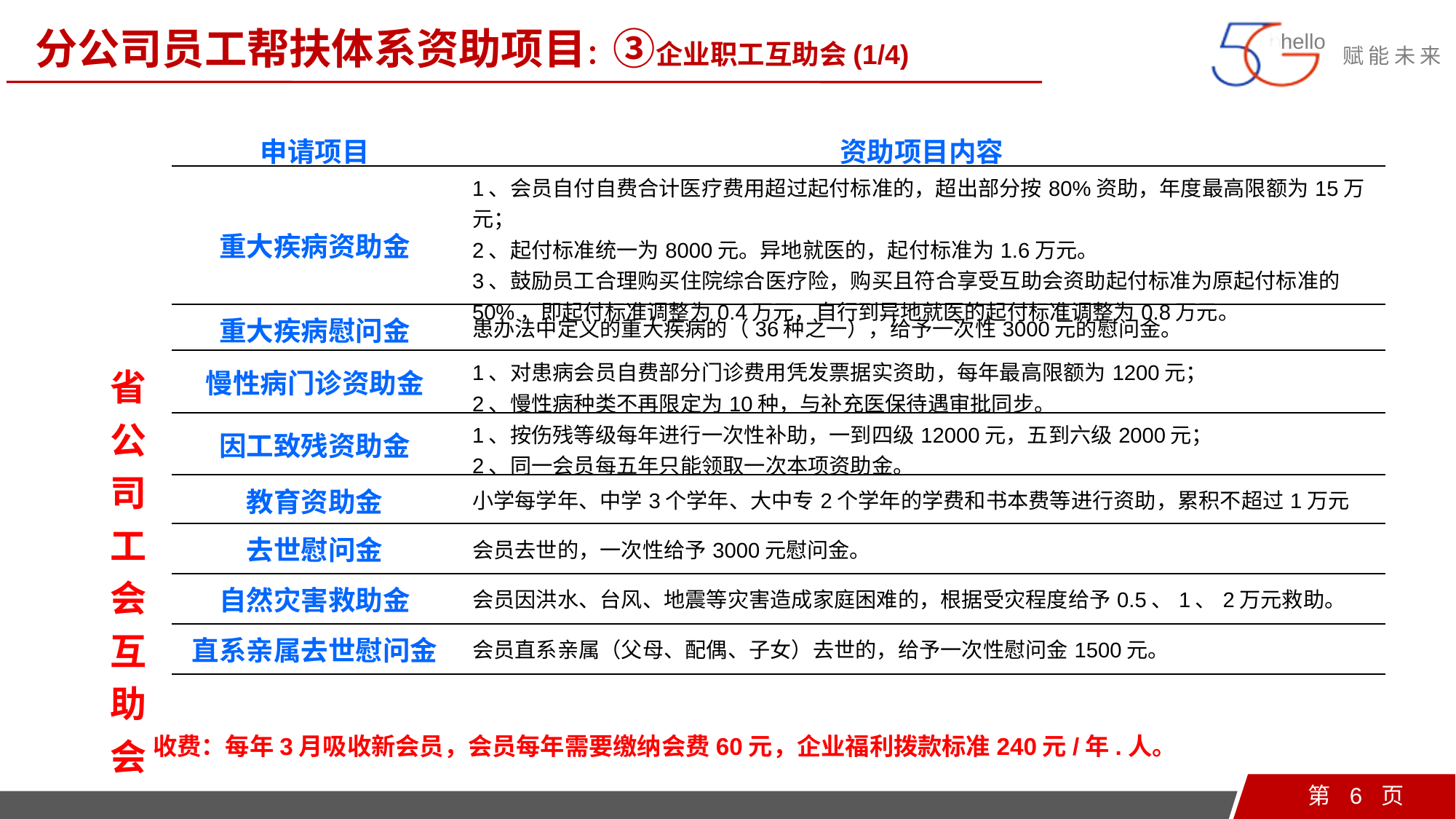

分公司员工帮扶体系资助项目：③企业职工互助会(1/4)
| 省公司工会互助会 | 申请项目 | 资助项目内容 |
| --- | --- | --- |
|  | 重大疾病资助金 | 1、会员自付自费合计医疗费用超过起付标准的，超出部分按80%资助，年度最高限额为15万元； 2、起付标准统一为8000元。异地就医的，起付标准为1.6万元。 3、鼓励员工合理购买住院综合医疗险，购买且符合享受互助会资助起付标准为原起付标准的50%，即起付标准调整为0.4万元，自行到异地就医的起付标准调整为0.8万元。 |
|  | 重大疾病慰问金 | 患办法中定义的重大疾病的（36种之一），给予一次性3000元的慰问金。 |
|  | 慢性病门诊资助金 | 1、对患病会员自费部分门诊费用凭发票据实资助，每年最高限额为1200元； 2、慢性病种类不再限定为10种，与补充医保待遇审批同步。 |
|  | 因工致残资助金 | 1、按伤残等级每年进行一次性补助，一到四级12000元，五到六级2000元； 2、同一会员每五年只能领取一次本项资助金。 |
|  | 教育资助金 | 小学每学年、中学3个学年、大中专2个学年的学费和书本费等进行资助，累积不超过1万元 |
|  | 去世慰问金 | 会员去世的，一次性给予3000元慰问金。 |
|  | 自然灾害救助金 | 会员因洪水、台风、地震等灾害造成家庭困难的，根据受灾程度给予0.5、1、2万元救助。 |
|  | 直系亲属去世慰问金 | 会员直系亲属（父母、配偶、子女）去世的，给予一次性慰问金1500元。 |
|  | 特困家庭资助金 | 1、根据家庭困难程度，确定“3类9级”的资助分类； 2、由互助会每年根据基层单位申报的情况确定人选给予资助。 |
收费：每年3月吸收新会员，会员每年需要缴纳会费60元，企业福利拨款标准240元/年.人。